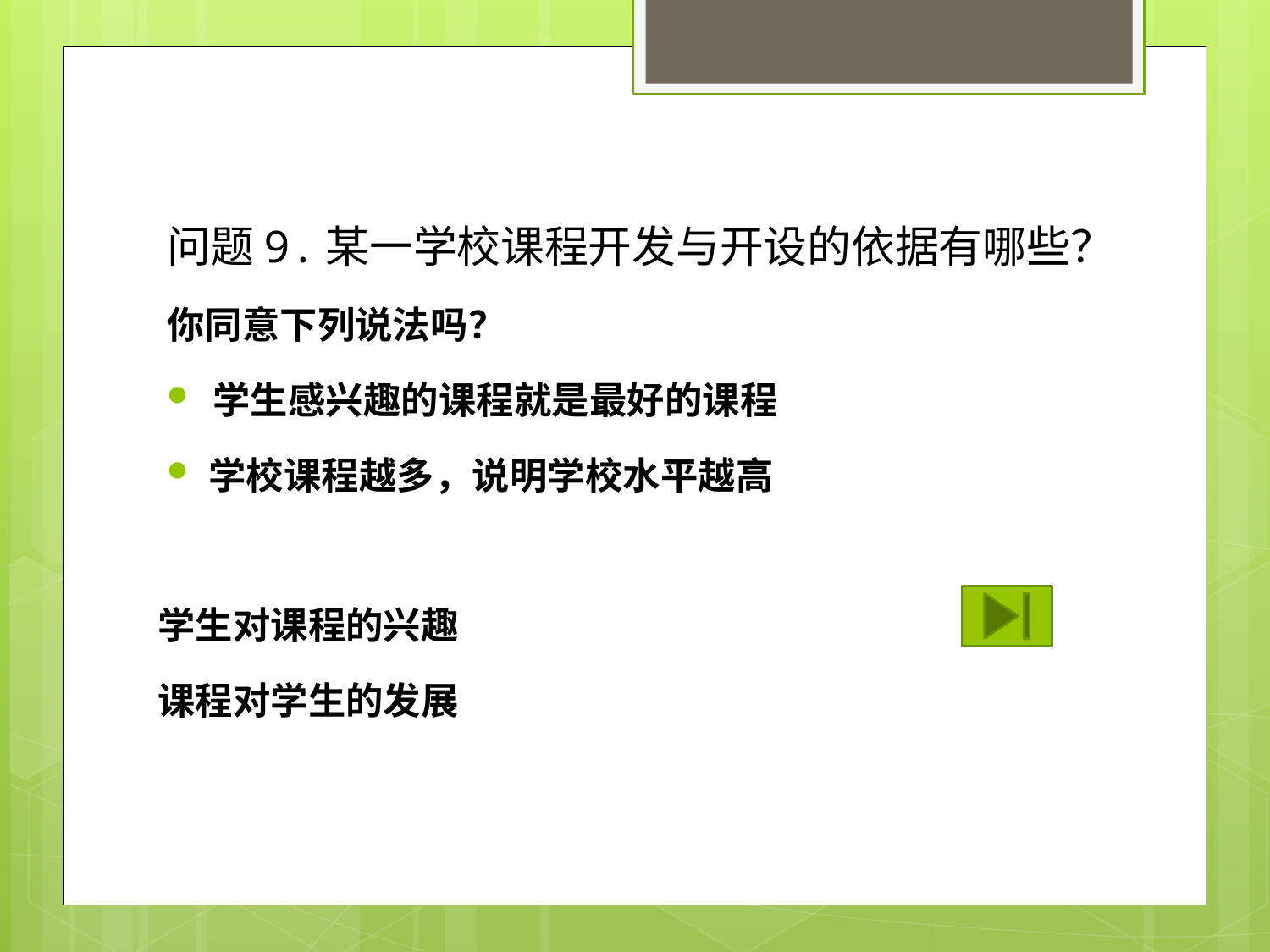

问题9.某一学校课程开发与开设的依据有哪些？
你同意下列说法吗？
学生感兴趣的课程就是最好的课程
 学校课程越多，说明学校水平越高

学生对课程的兴趣
课程对学生的发展